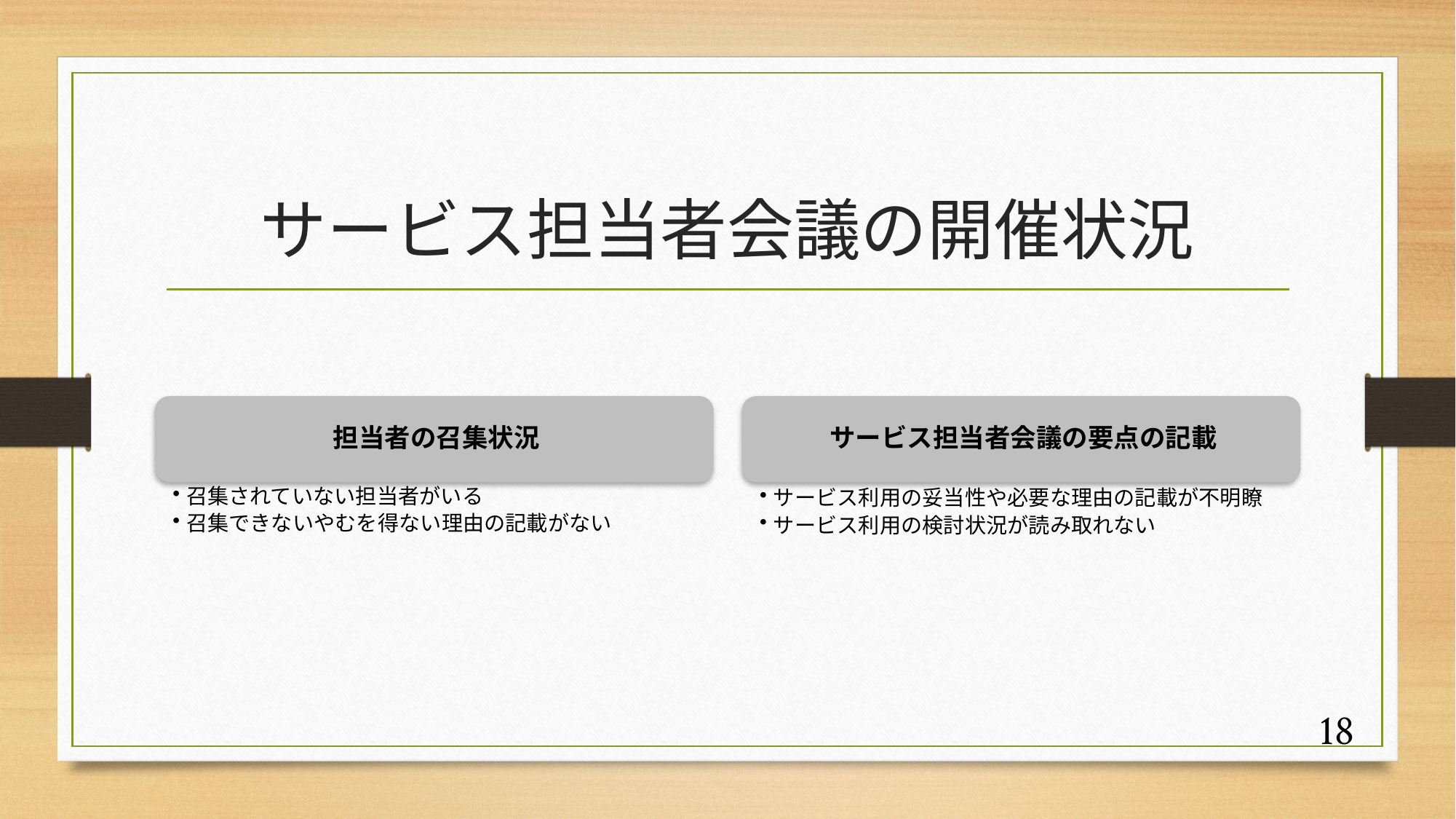

# サービス担当者会議の開催状況
担当者の召集状況
召集されていない担当者がいる
召集できないやむを得ない理由の記載がない
サービス担当者会議の要点の記載
サービス利用の妥当性や必要な理由の記載が不明瞭
サービス利用の検討状況が読み取れない
18